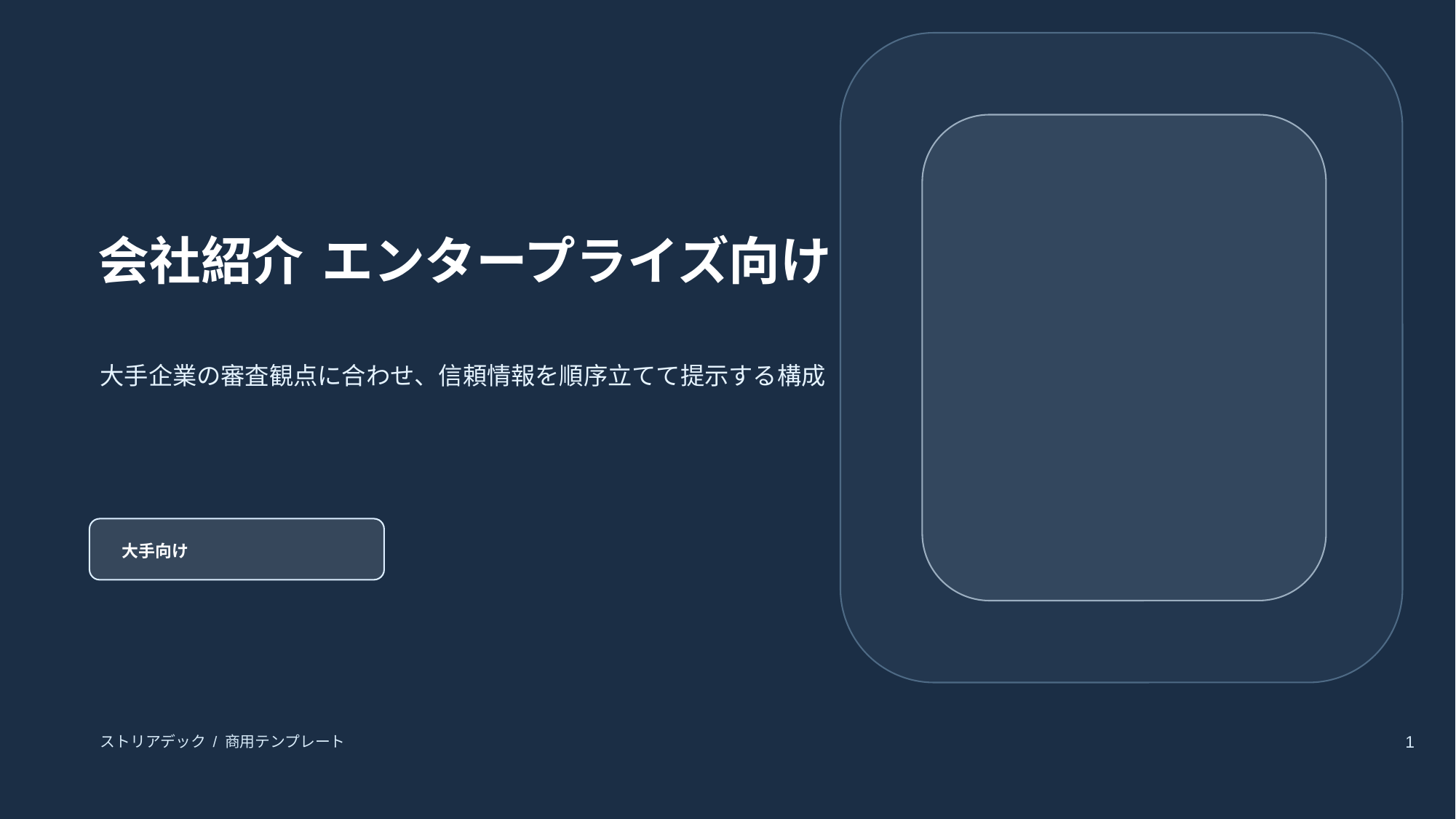

会社紹介 エンタープライズ向け
大手企業の審査観点に合わせ、信頼情報を順序立てて提示する構成

大手向け
ストリアデック / 商用テンプレート
1